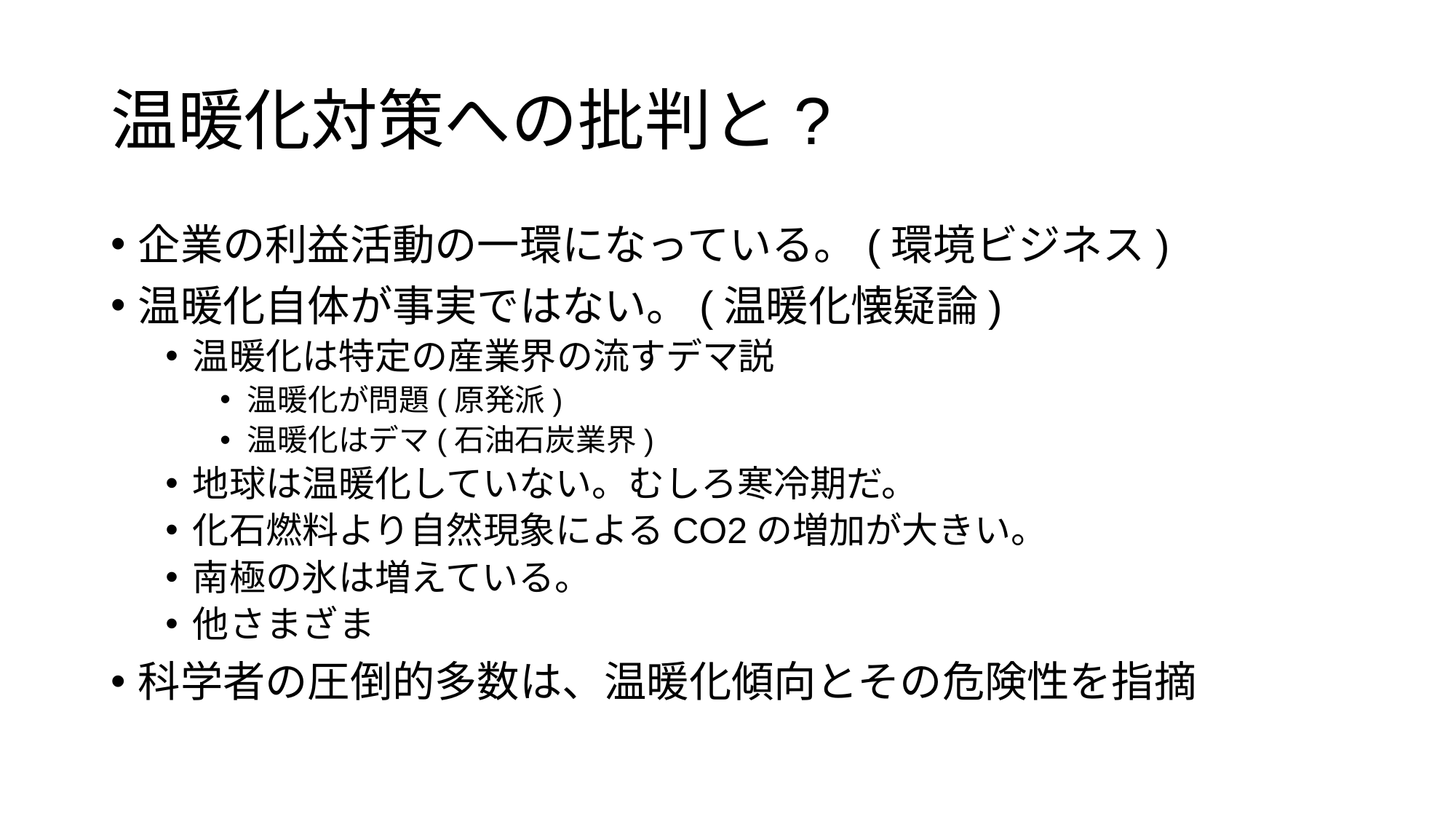

# 温暖化対策への批判と?
企業の利益活動の一環になっている。(環境ビジネス)
温暖化自体が事実ではない。(温暖化懐疑論)
温暖化は特定の産業界の流すデマ説
温暖化が問題(原発派)
温暖化はデマ(石油石炭業界)
地球は温暖化していない。むしろ寒冷期だ。
化石燃料より自然現象によるCO2の増加が大きい。
南極の氷は増えている。
他さまざま
科学者の圧倒的多数は、温暖化傾向とその危険性を指摘